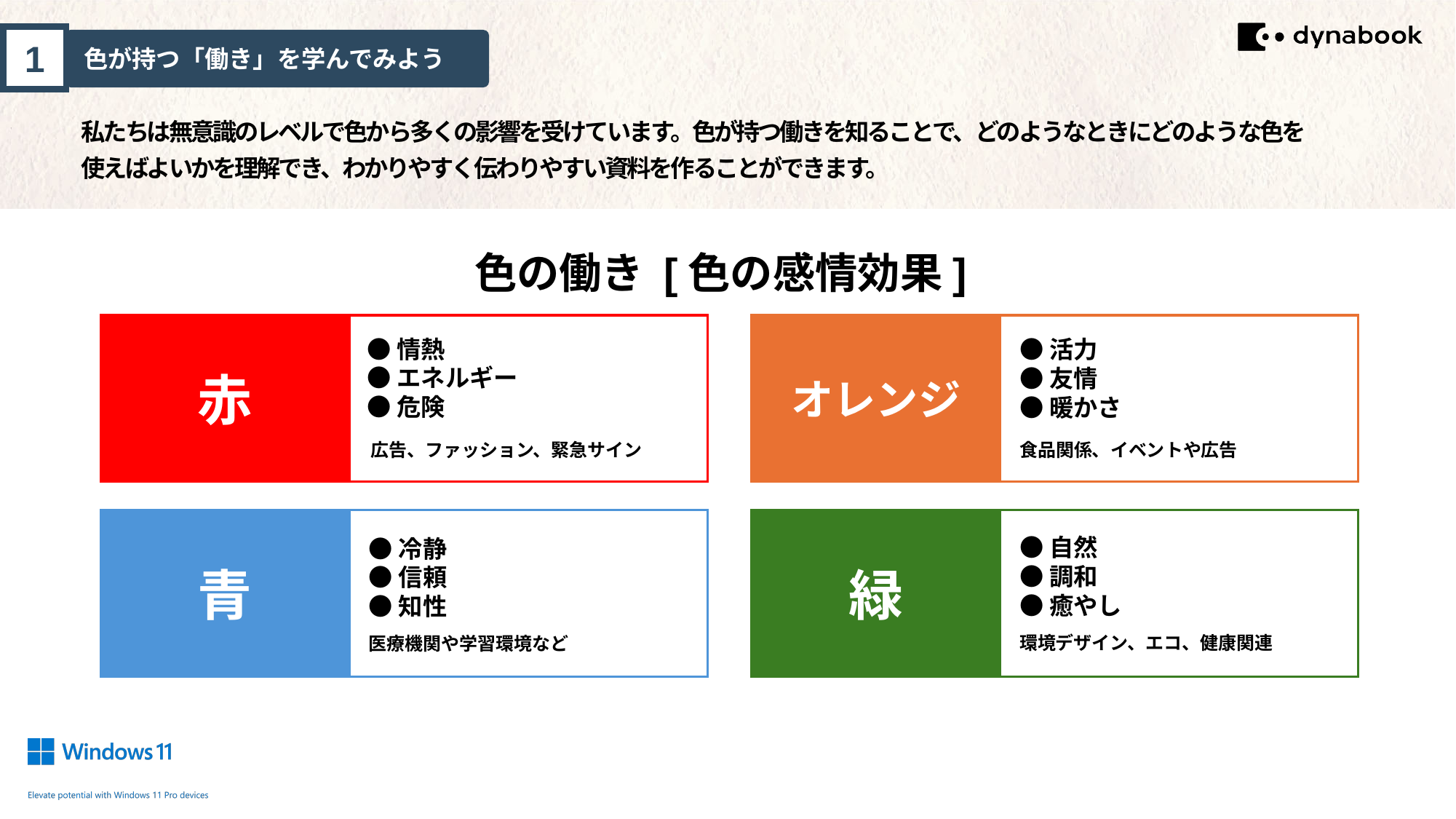

1
色が持つ「働き」を学んでみよう
私たちは無意識のレベルで色から多くの影響を受けています。色が持つ働きを知ることで、どのようなときにどのような色を
使えばよいかを理解でき、わかりやすく伝わりやすい資料を作ることができます。
色の働き [色の感情効果]
赤

オレンジ

●情熱
●エネルギー
●危険
●活力
●友情
●暖かさ
食品関係、イベントや広告
広告、ファッション、緊急サイン
青

緑

●自然
●調和
●癒やし
●冷静
●信頼
●知性
環境デザイン、エコ、健康関連
医療機関や学習環境など